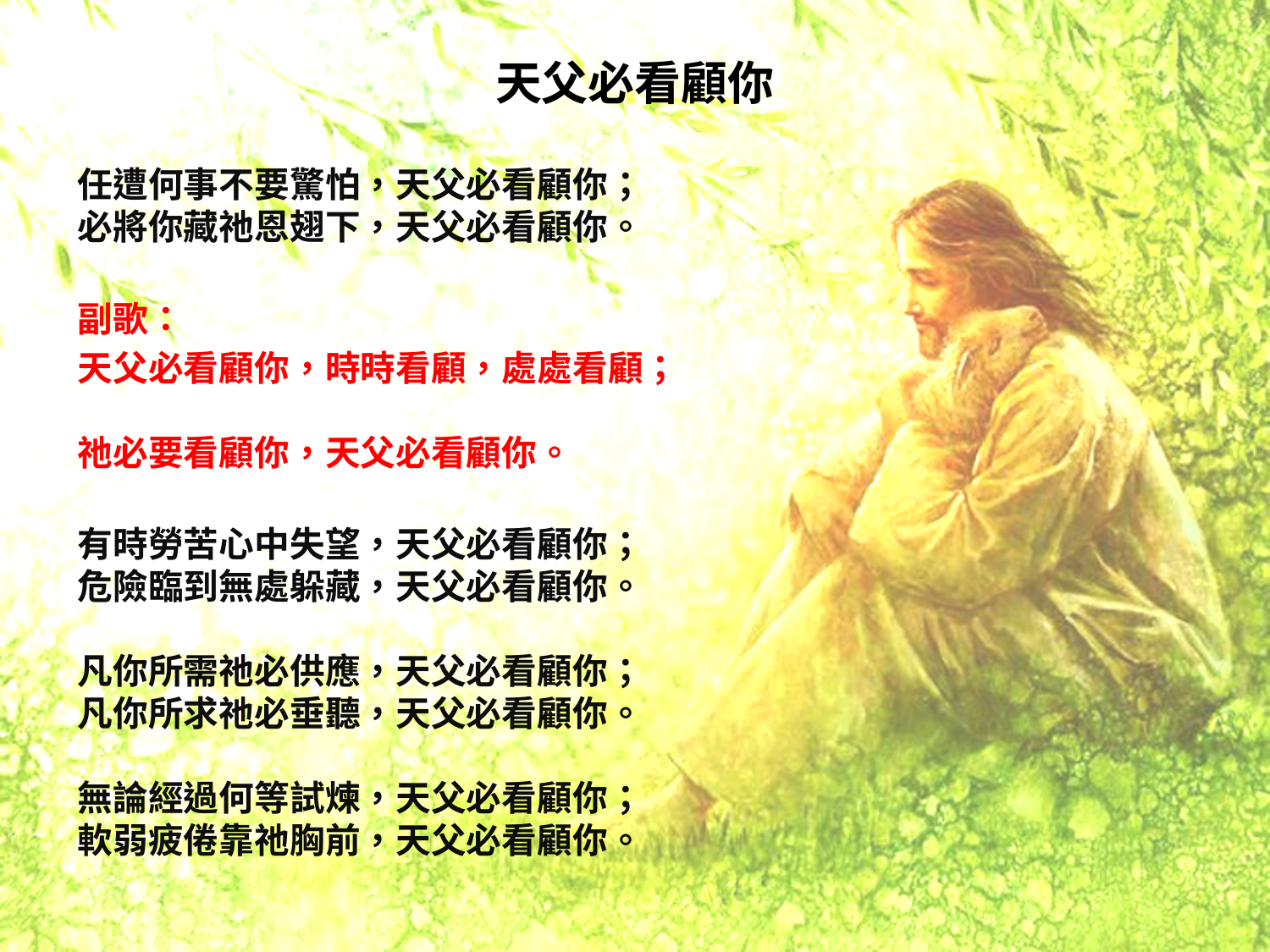

# 天父必看顧你
任遭何事不要驚怕，天父必看顧你；
必將你藏祂恩翅下，天父必看顧你。
副歌：
天父必看顧你，時時看顧，處處看顧；
祂必要看顧你，天父必看顧你。
有時勞苦心中失望，天父必看顧你；
危險臨到無處躲藏，天父必看顧你。
凡你所需祂必供應，天父必看顧你；
凡你所求祂必垂聽，天父必看顧你。
無論經過何等試煉，天父必看顧你；
軟弱疲倦靠祂胸前，天父必看顧你。